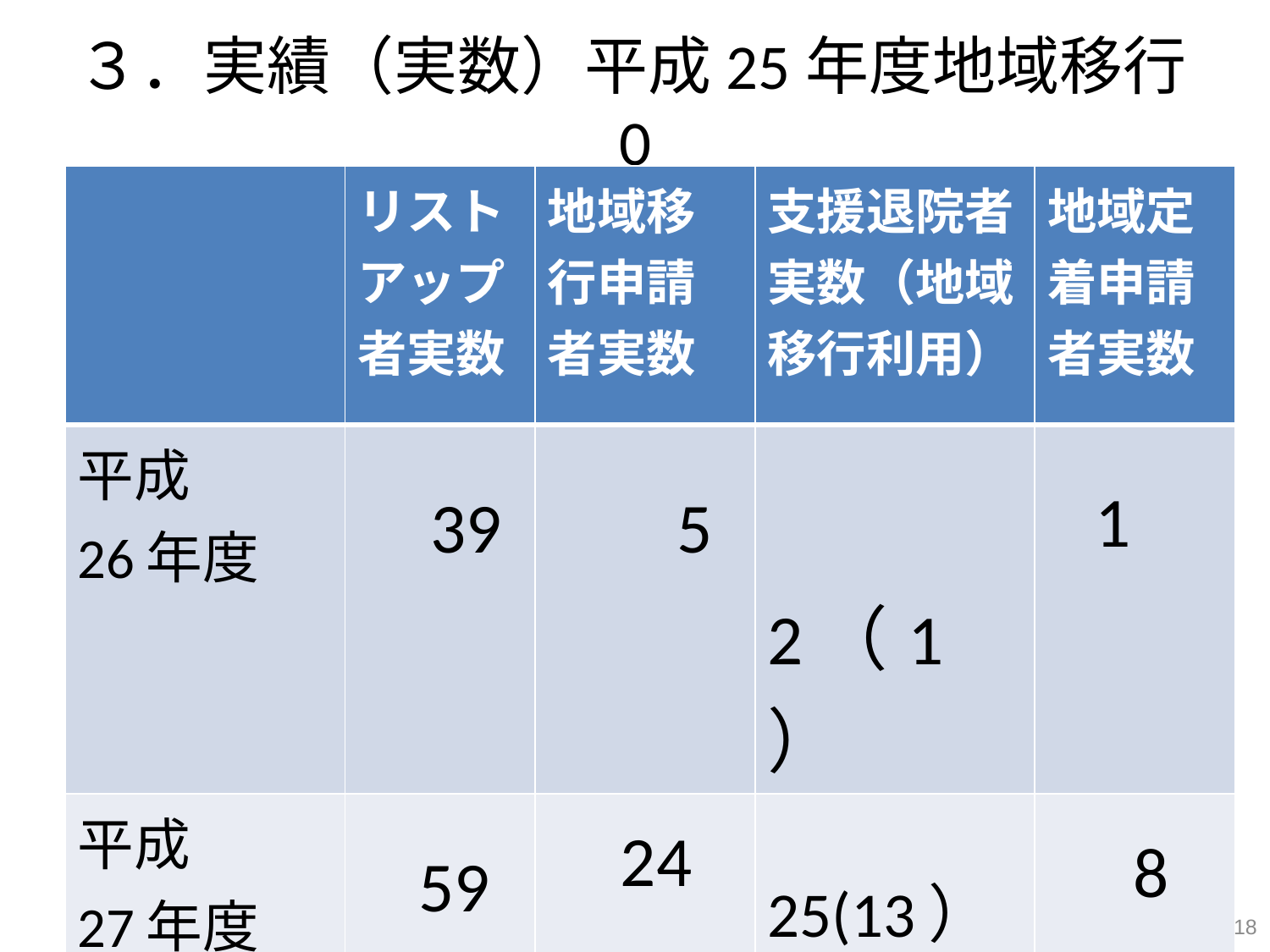

# ３．実績（実数）平成25年度地域移行0
|  | リストアップ者実数 | 地域移行申請者実数 | 支援退院者実数（地域移行利用） | 地域定着申請者実数 |
| --- | --- | --- | --- | --- |
| 平成 26年度 | 39 | 5 | 2（1） | 1 |
| 平成 27年度 | 59 | 24 | 25(13） | 8 |
| 平成28年度5月末 | 40 | 13 | 3（1） | 9 |
18